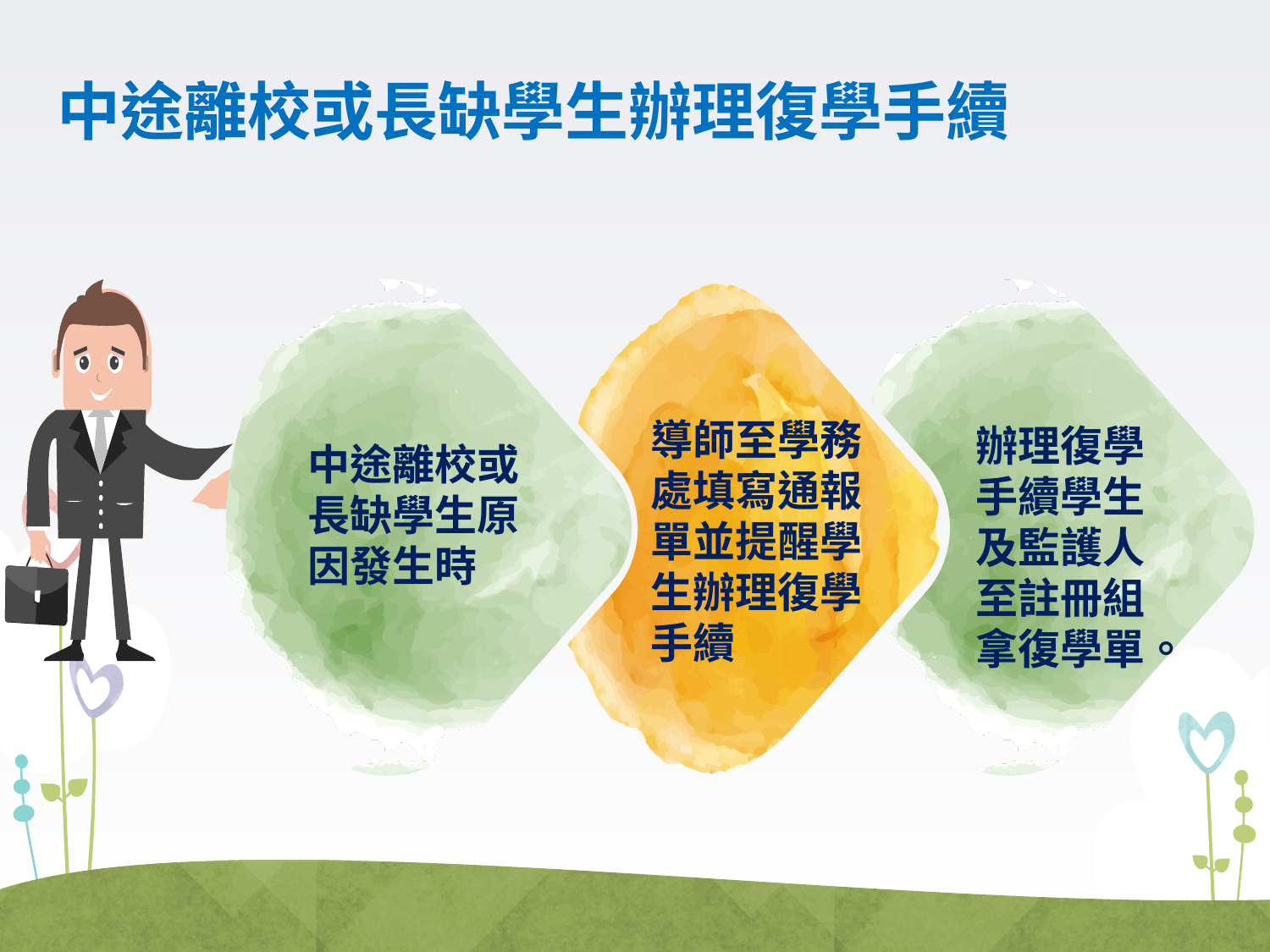

中途離校或長缺學生辦理復學手續

導師至學務處填寫通報單並提醒學生辦理復學手續
辦理復學手續學生及監護人至註冊組拿復學單。
中途離校或長缺學生原因發生時